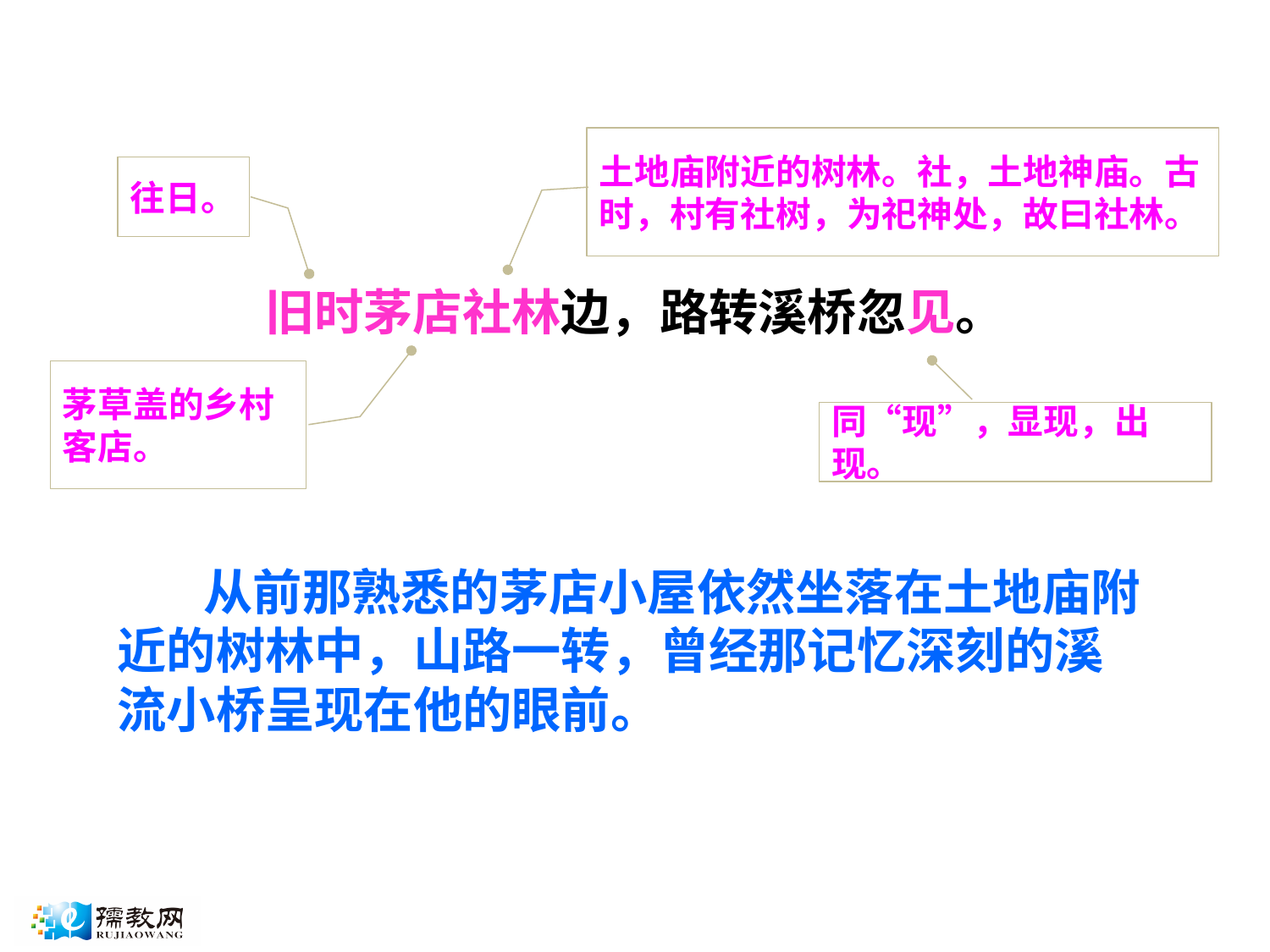

土地庙附近的树林。社，土地神庙。古时，村有社树，为祀神处，故曰社林。
往日。
旧时茅店社林边，路转溪桥忽见。
茅草盖的乡村客店。
同“现”，显现，出现。
从前那熟悉的茅店小屋依然坐落在土地庙附近的树林中，山路一转，曾经那记忆深刻的溪流小桥呈现在他的眼前。